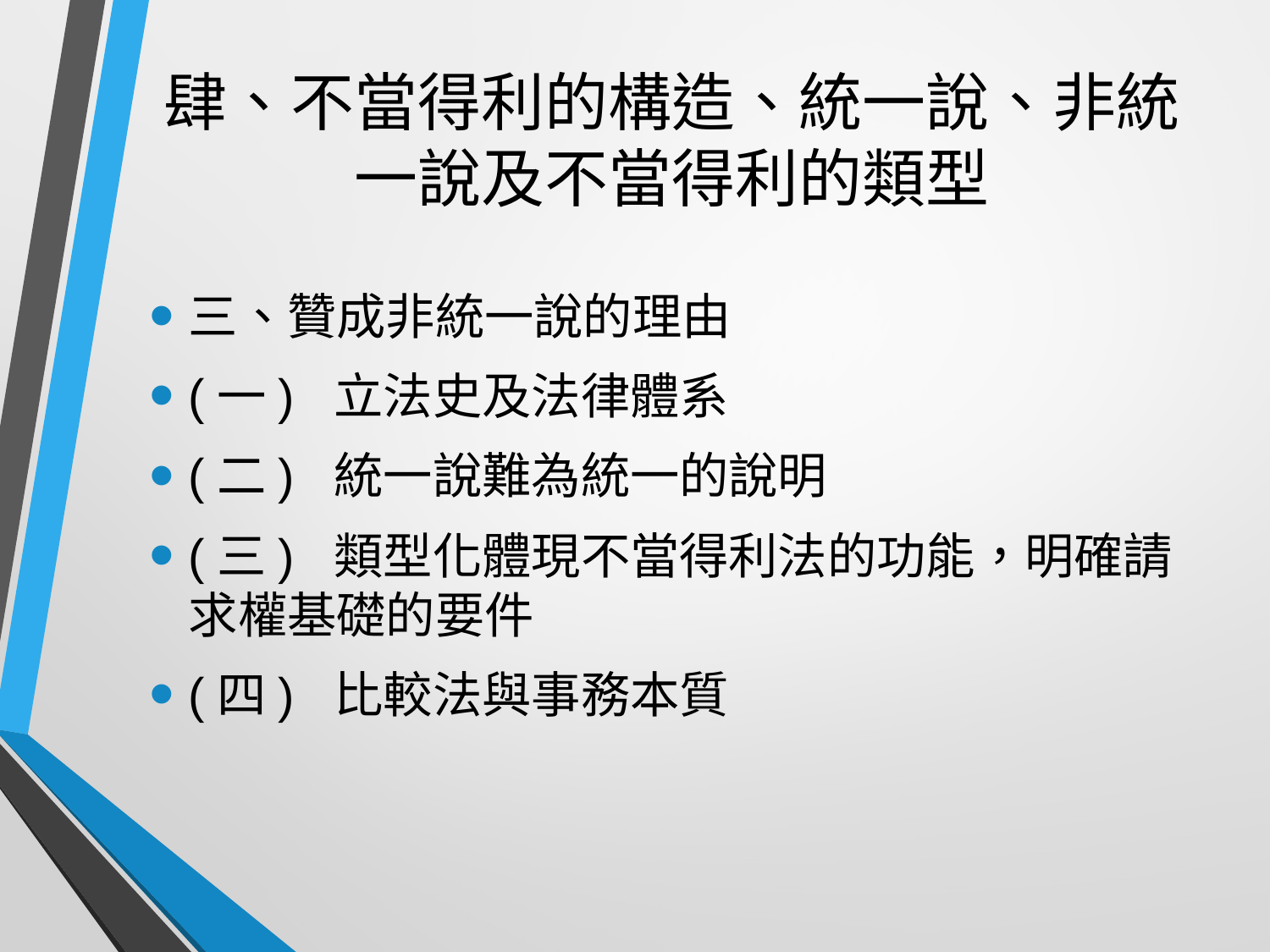

# 肆、不當得利的構造、統一說、非統一說及不當得利的類型
三、贊成非統一說的理由
(一)  立法史及法律體系
(二)  統一說難為統一的說明
(三)  類型化體現不當得利法的功能，明確請求權基礎的要件
(四)  比較法與事務本質